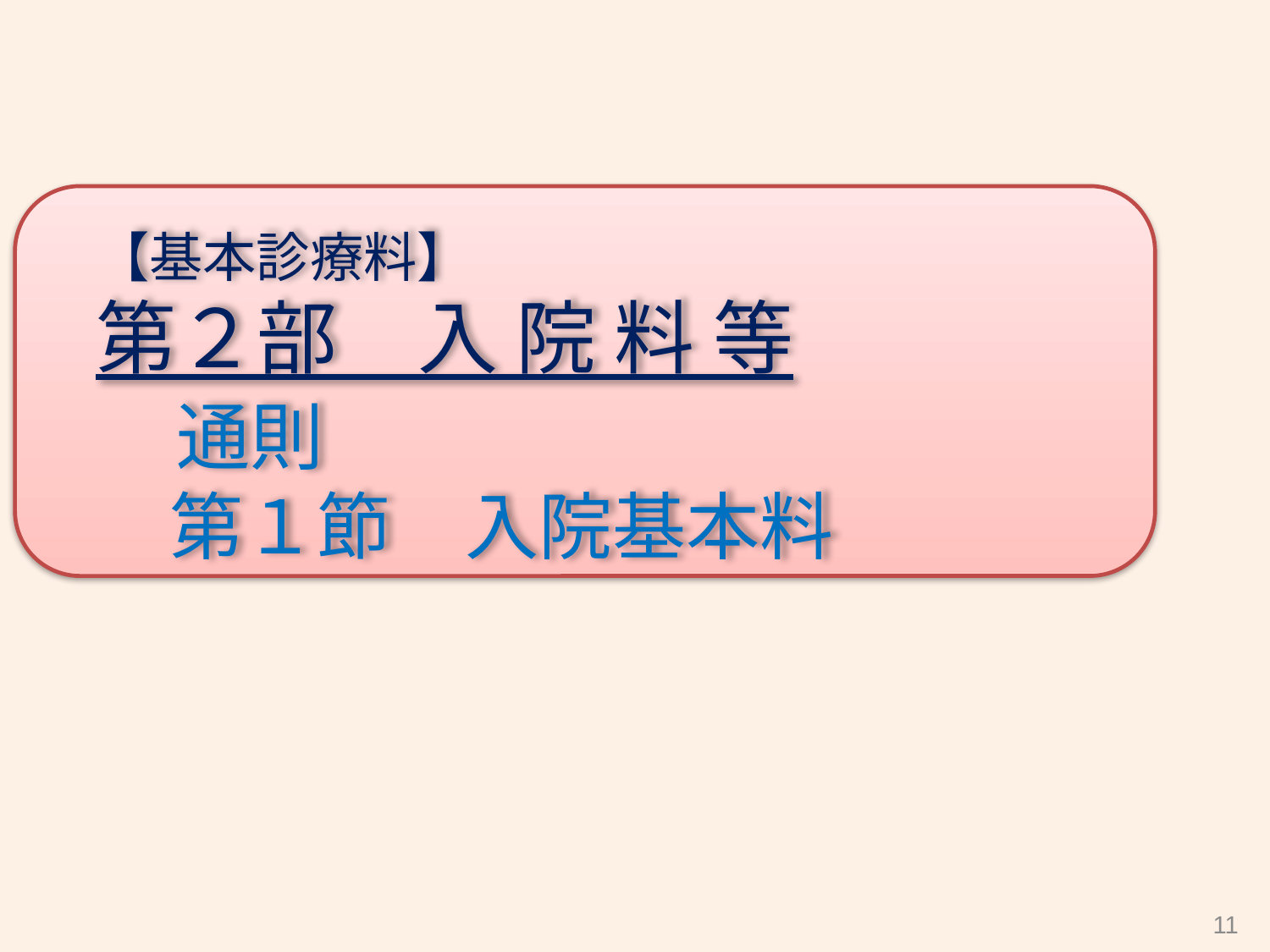

【基本診療料】
第２部　入 院 料 等
　通則
　第１節　入院基本料
11